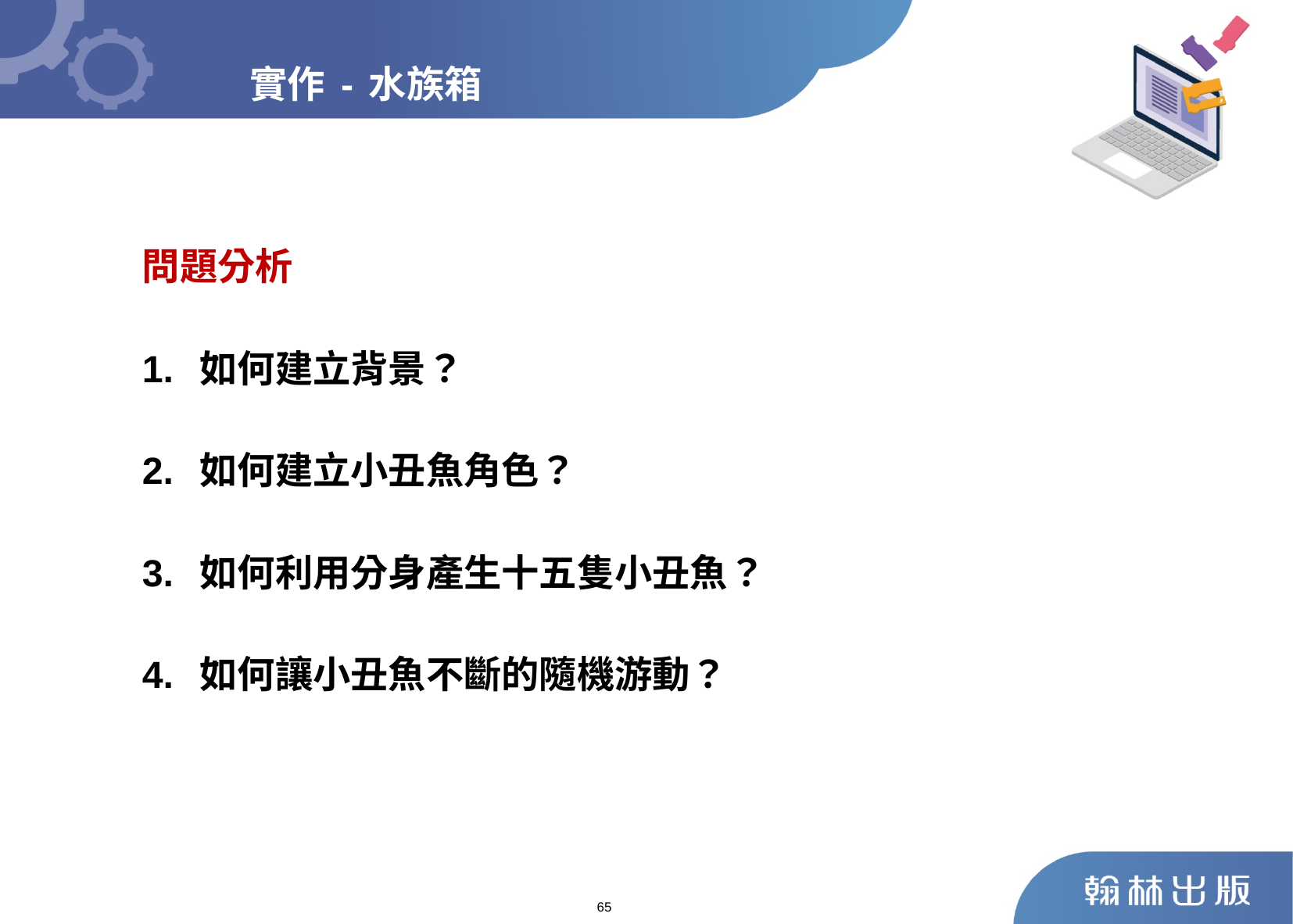

實作-水族箱
問題分析
1. 如何建立背景？
2. 如何建立小丑魚角色？
3. 如何利用分身產生十五隻小丑魚？
4. 如何讓小丑魚不斷的隨機游動？

65